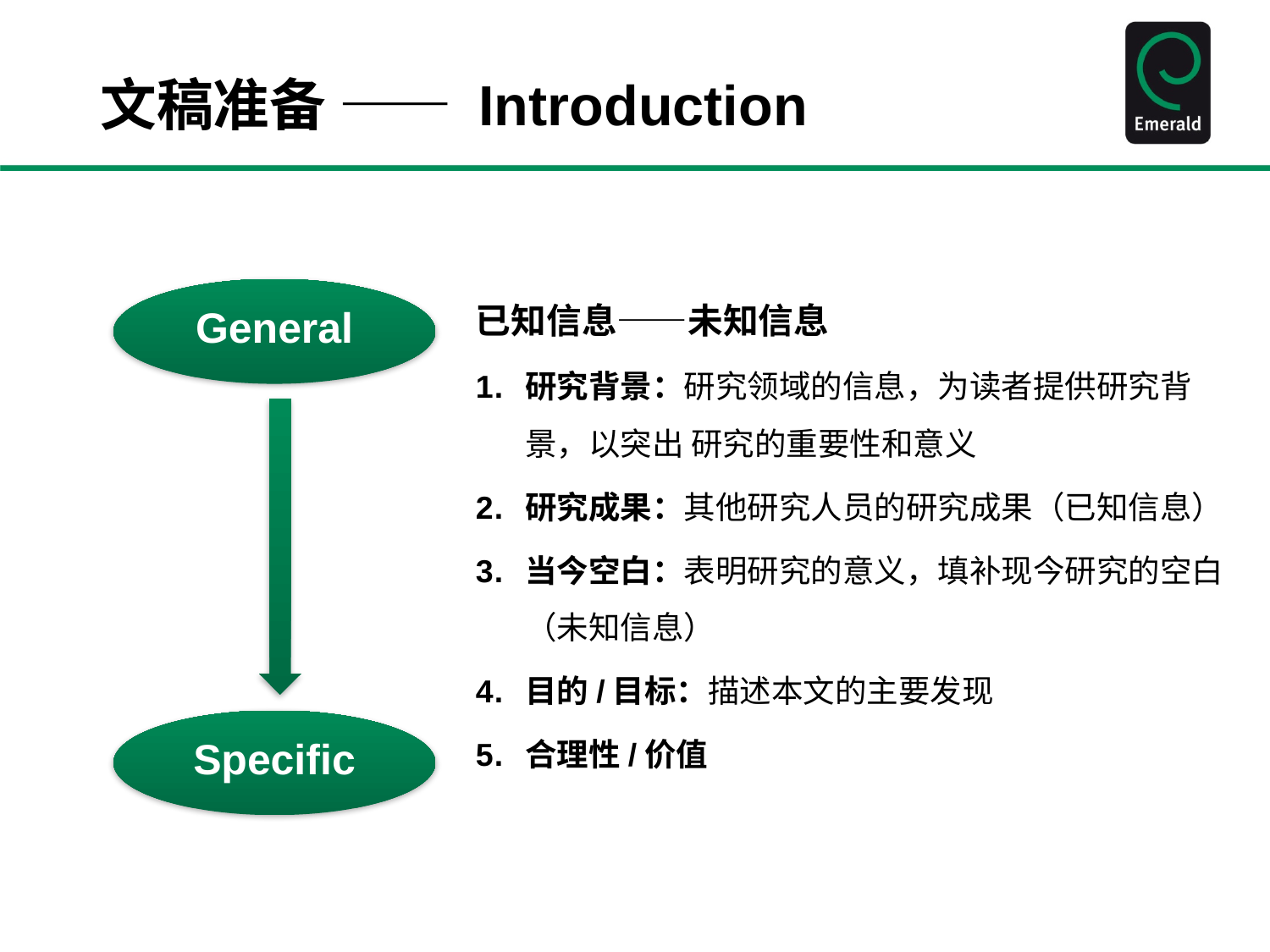

文稿准备 —— Introduction
已知信息——未知信息
研究背景：研究领域的信息，为读者提供研究背 景，以突出 研究的重要性和意义
研究成果：其他研究人员的研究成果（已知信息）
当今空白：表明研究的意义，填补现今研究的空白（未知信息）
目的/目标：描述本文的主要发现
合理性/价值
General

Specific